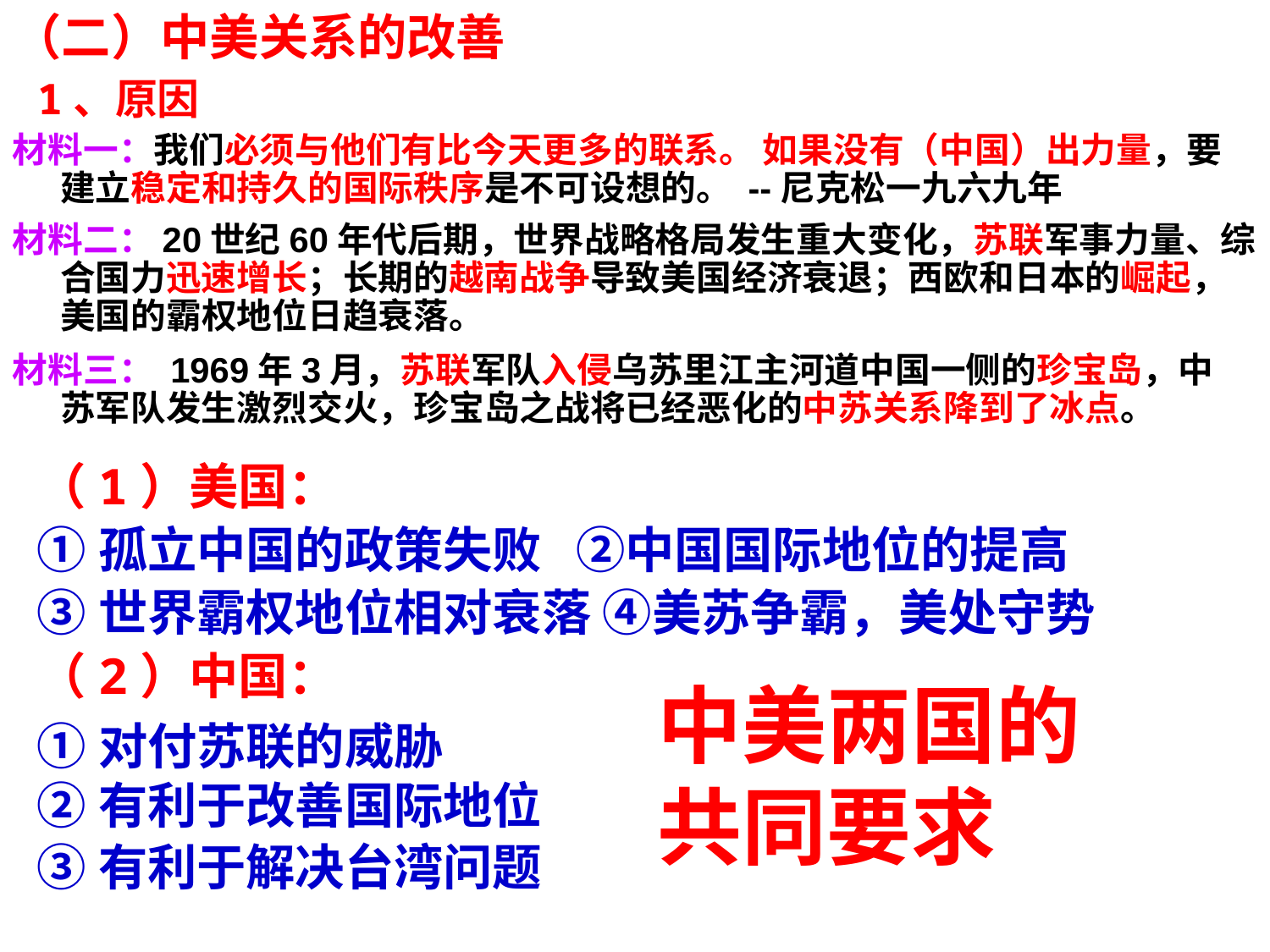

（二）中美关系的改善
1、原因
材料一：我们必须与他们有比今天更多的联系。 如果没有（中国）出力量，要建立稳定和持久的国际秩序是不可设想的。 --尼克松一九六九年
材料二：20世纪60年代后期，世界战略格局发生重大变化，苏联军事力量、综合国力迅速增长；长期的越南战争导致美国经济衰退；西欧和日本的崛起，美国的霸权地位日趋衰落。
材料三： 1969年3月，苏联军队入侵乌苏里江主河道中国一侧的珍宝岛，中苏军队发生激烈交火，珍宝岛之战将已经恶化的中苏关系降到了冰点。
（1）美国：
①孤立中国的政策失败   ②中国国际地位的提高
③世界霸权地位相对衰落 ④美苏争霸，美处守势
（2）中国：
①对付苏联的威胁
②有利于改善国际地位
③有利于解决台湾问题
中美两国的共同要求